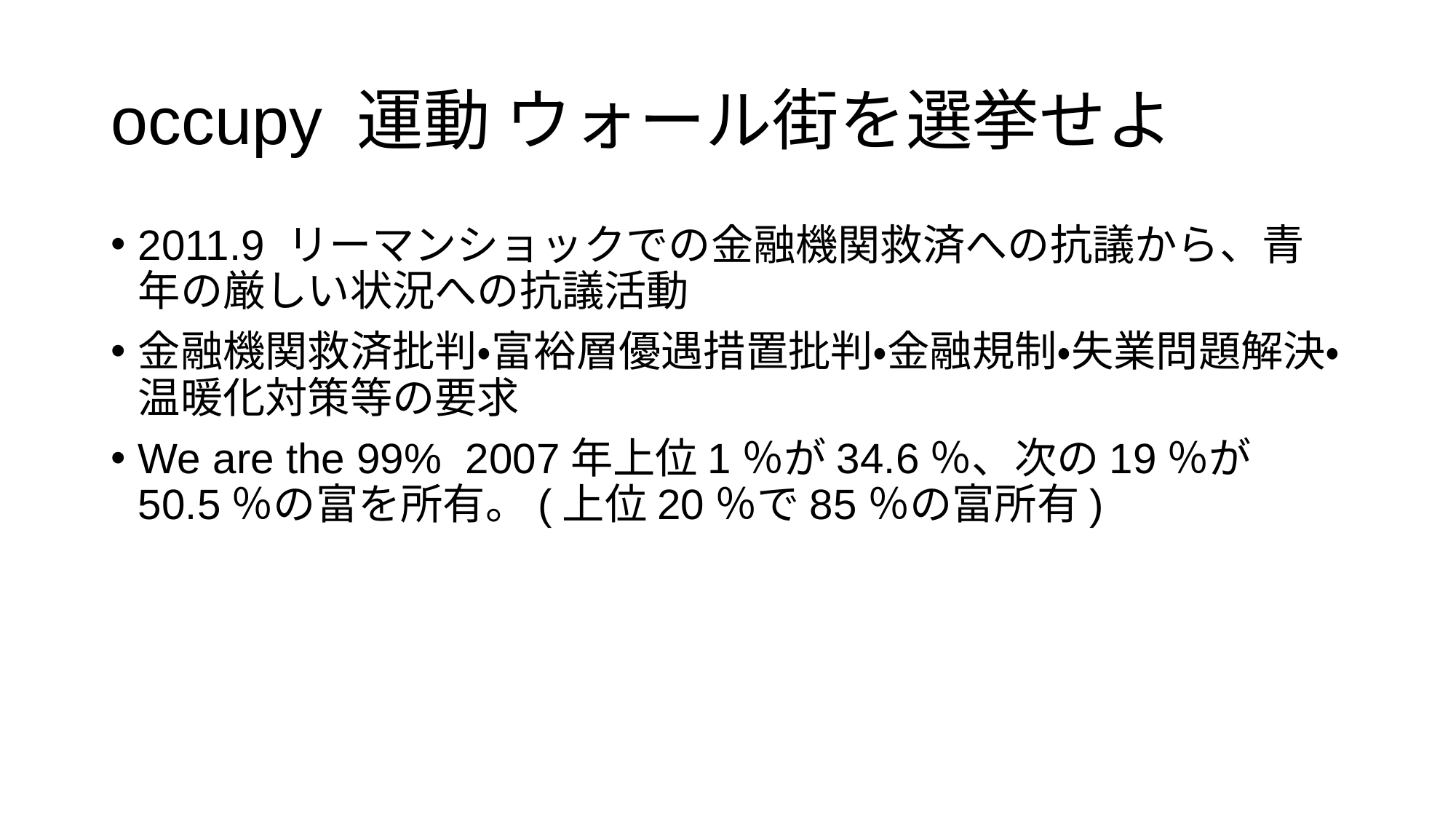

# occupy 運動 ウォール街を選挙せよ
2011.9 リーマンショックでの金融機関救済への抗議から、青年の厳しい状況への抗議活動
金融機関救済批判・富裕層優遇措置批判・金融規制・失業問題解決・温暖化対策等の要求
We are the 99%  2007年上位1％が34.6％、次の19％が50.5％の富を所有。(上位20％で85％の富所有)